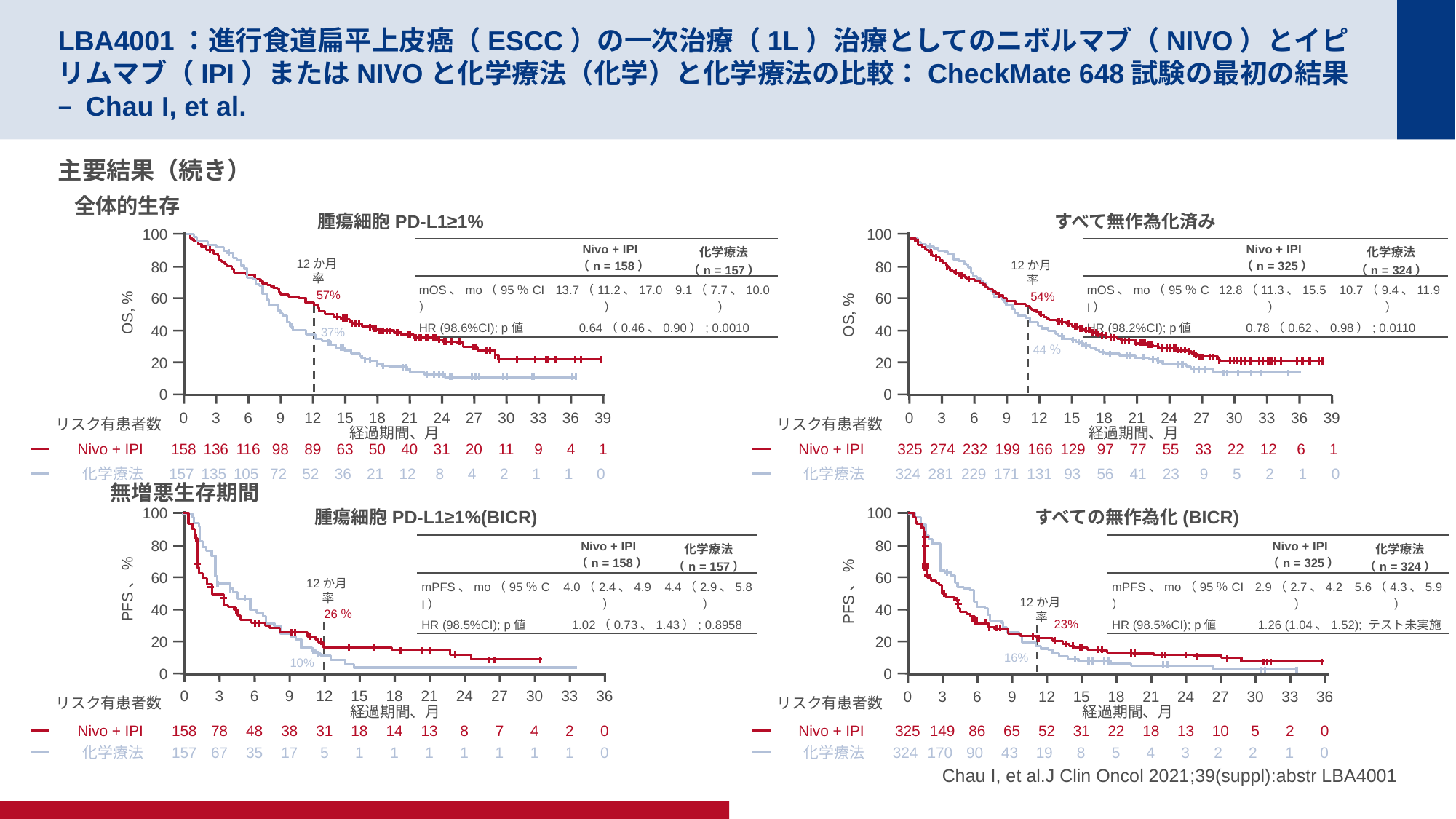

# LBA4001：進行食道扁平上皮癌（ESCC）の一次治療（1L）治療としてのニボルマブ（NIVO）とイピリムマブ（IPI）またはNIVOと化学療法（化学）と化学療法の比較：CheckMate 648試験の最初の結果 – Chau I, et al.
主要結果（続き）
全体的生存
腫瘍細胞PD-L1≥1%
すべて無作為化済み
100

80

60

40

20

0

100

80

60

40

20

0

|  | Nivo + IPI （n = 158） | 化学療法 （n = 157） |
| --- | --- | --- |
| mOS、mo（95％CI） | 13.7（11.2、17.0） | 9.1（7.7、10.0） |
| HR (98.6%CI); p値 | 0.64（0.46、0.90）; 0.0010 |  |
|  | Nivo + IPI （n = 325） | 化学療法 （n = 324） |
| --- | --- | --- |
| mOS、mo（95％CI） | 12.8（11.3、15.5） | 10.7（9.4、11.9） |
| HR (98.2%CI); p値 | 0.78（0.62、0.98）; 0.0110 |  |

12か月
率
12か月
率
54%
44％
57%
OS, %
OS, %
37%

0
3
6
9
12
15
18
21
24
27
30
33
36
39

0
3
6
9
12
15
18
21
24
27
30
33
36
39
リスク有患者数
リスク有患者数
経過期間、月
経過期間、月
Nivo + IPI
Nivo + IPI
158
136
116
98
89
63
50
40
31
20
11
9
4
1

325
274
232
199
166
129
97
77
55
33
22
12
6
1
化学療法
化学療法
157
135
105
72
52
36
21
12
8
4
2
1
1
0
324
281
229
171
131
93
56
41
23
9
5
2
1
0
無増悪生存期間
100

80

60

40

20

0

100

80

60

40

20

0

腫瘍細胞PD-L1≥1%(BICR)
すべての無作為化(BICR)

|  | Nivo + IPI （n = 158） | 化学療法 （n = 157） |
| --- | --- | --- |
| mPFS、mo（95％CI） | 4.0（2.4、4.9） | 4.4（2.9、5.8） |
| HR (98.5%CI); p値 | 1.02（0.73、1.43）; 0.8958 |  |
|  | Nivo + IPI （n = 325） | 化学療法 （n = 324） |
| --- | --- | --- |
| mPFS、mo（95％CI） | 2.9（2.7、4.2） | 5.6（4.3、5.9） |
| HR (98.5%CI); p値 | 1.26 (1.04、1.52); テスト未実施 |  |
12か月
率
PFS、%
PFS、%
12か月
率
23%
16%
26％
10%

0
3
6
9
12
15
18
21
24
27
30
33
36

0
3
6
9
12
15
18
21
24
27
30
33
36
リスク有患者数
リスク有患者数
経過期間、月
経過期間、月

Nivo + IPI
Nivo + IPI
158
78
48
38
31
18
14
13
8
7
4
2
0

325
149
86
65
52
31
22
18
13
10
5
2
0

Chau I, et al.J Clin Oncol 2021;39(suppl):abstr LBA4001
化学療法
化学療法
157
67
35
17
5
1
1
1
1
1
1
1
0

324
170
90
43
19
 8
 5
 4
 3
2
2
 1
 0